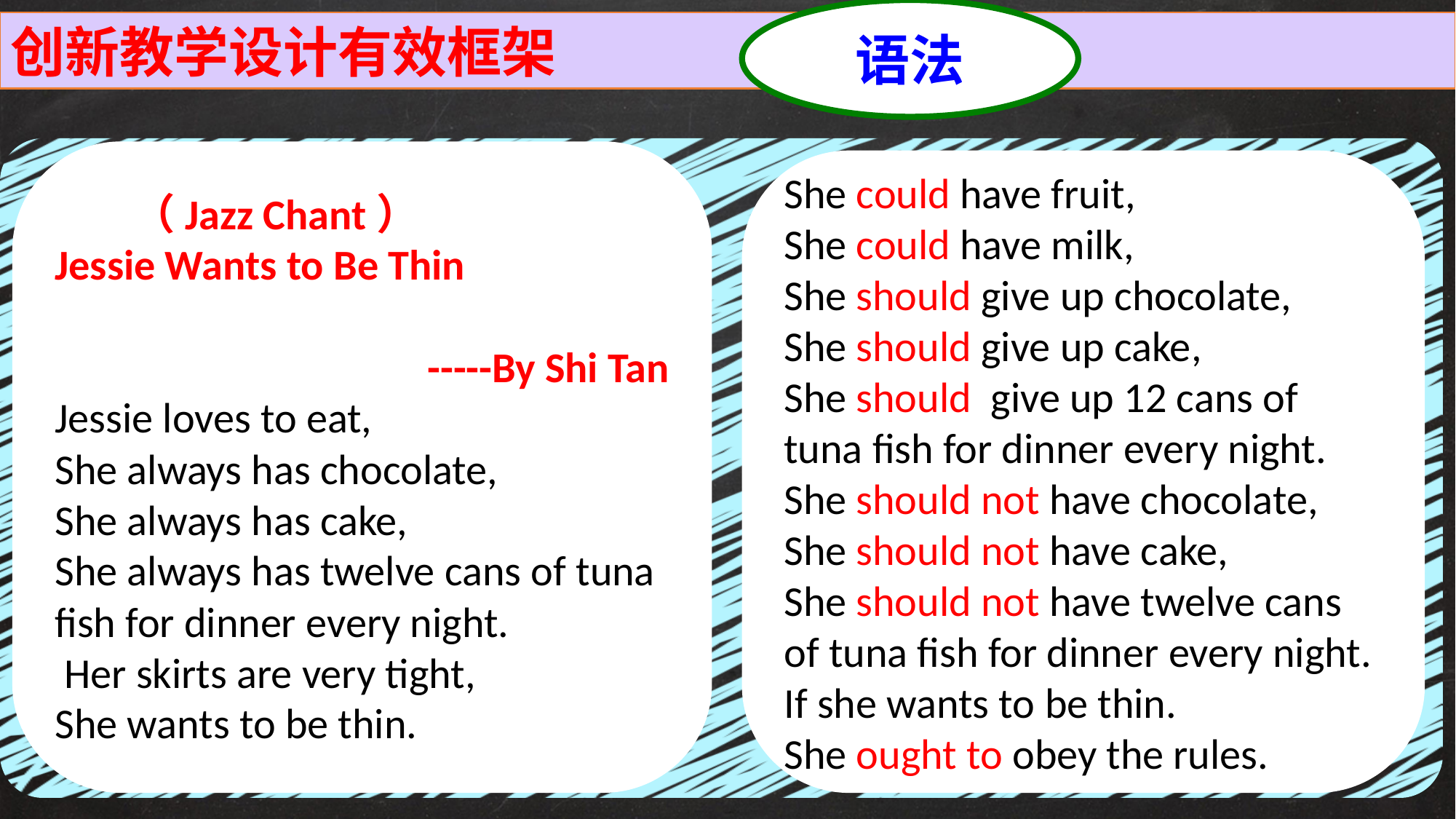

语法
创新教学设计有效框架

       （Jazz Chant）
Jessie Wants to Be Thin

-----By Shi Tan
Jessie loves to eat,
She always has chocolate,
She always has cake,
She always has twelve cans of tuna fish for dinner every night.
 Her skirts are very tight,
She wants to be thin.
She could have fruit,
She could have milk,
She should give up chocolate,
She should give up cake,
She should  give up 12 cans of tuna fish for dinner every night.
She should not have chocolate,
She should not have cake,
She should not have twelve cans of tuna fish for dinner every night.
If she wants to be thin.
She ought to obey the rules.